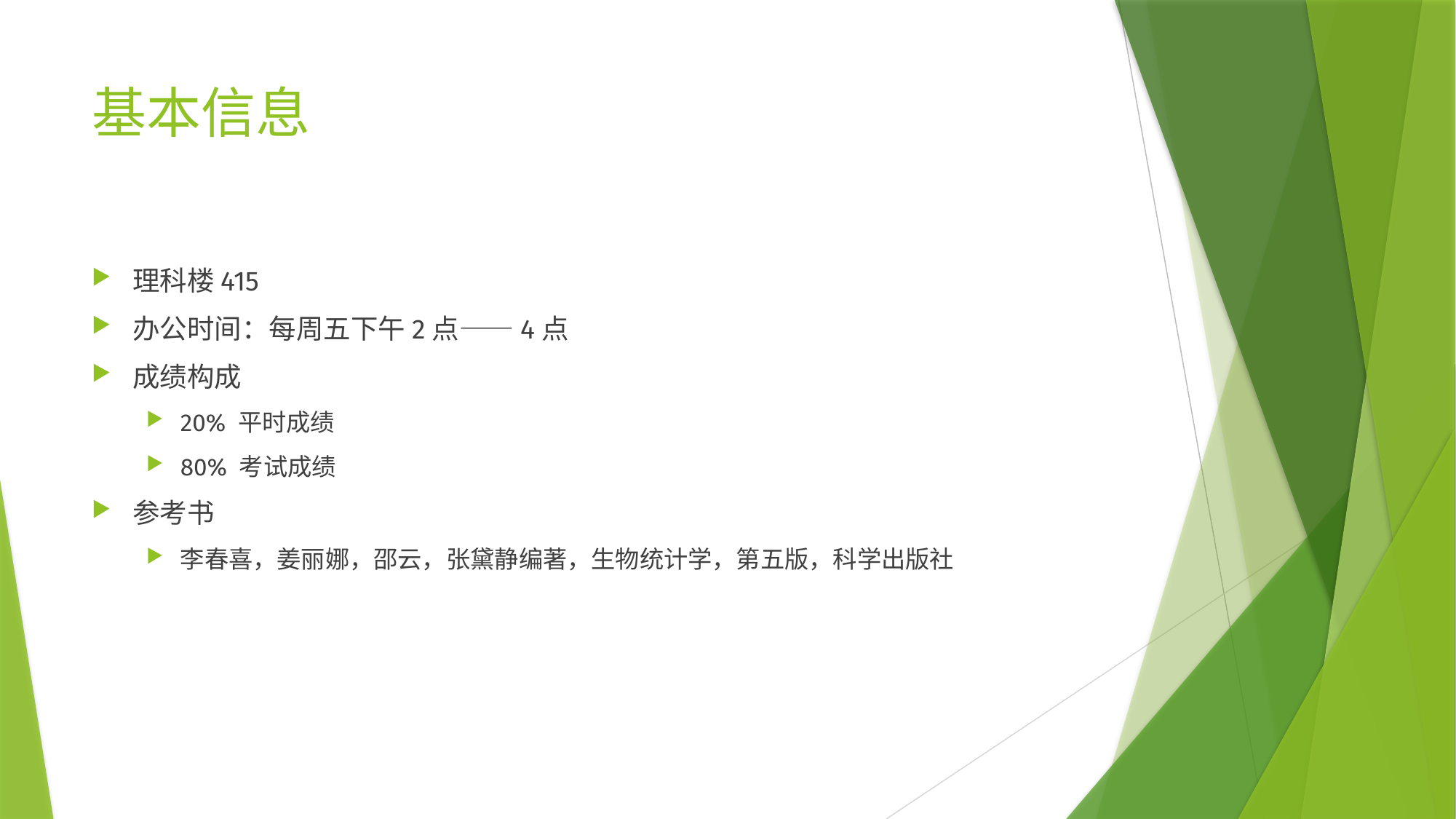

# 基本信息
理科楼415
办公时间：每周五下午2点——4点
成绩构成
20% 平时成绩
80% 考试成绩
参考书
李春喜，姜丽娜，邵云，张黛静编著，生物统计学，第五版，科学出版社